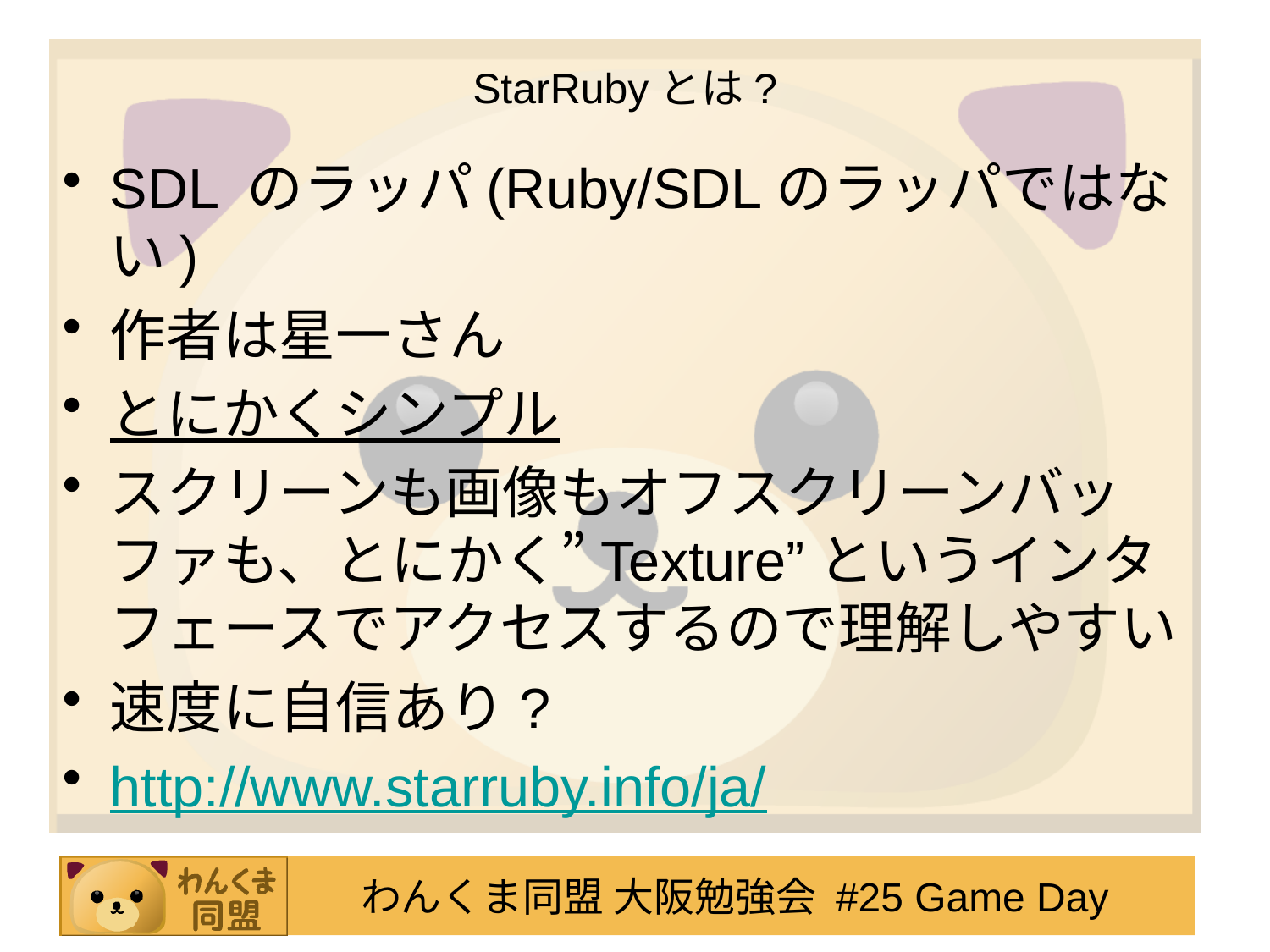

# StarRubyとは?
SDL のラッパ(Ruby/SDLのラッパではない)
作者は星一さん
とにかくシンプル
スクリーンも画像もオフスクリーンバッファも、とにかく”Texture”というインタフェースでアクセスするので理解しやすい
速度に自信あり?
http://www.starruby.info/ja/